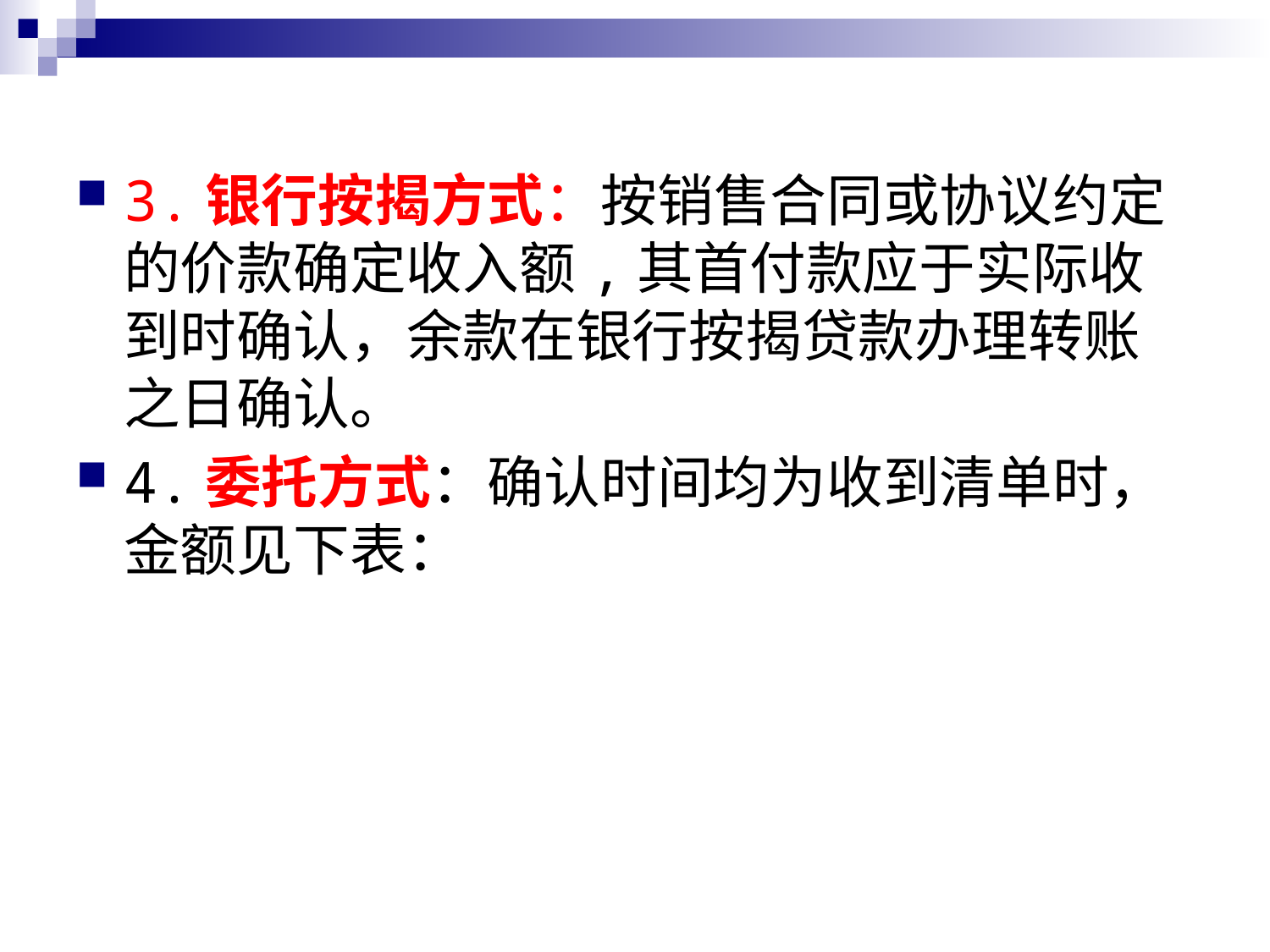

3.银行按揭方式：按销售合同或协议约定的价款确定收入额,其首付款应于实际收到时确认，余款在银行按揭贷款办理转账之日确认。
4.委托方式：确认时间均为收到清单时，金额见下表：